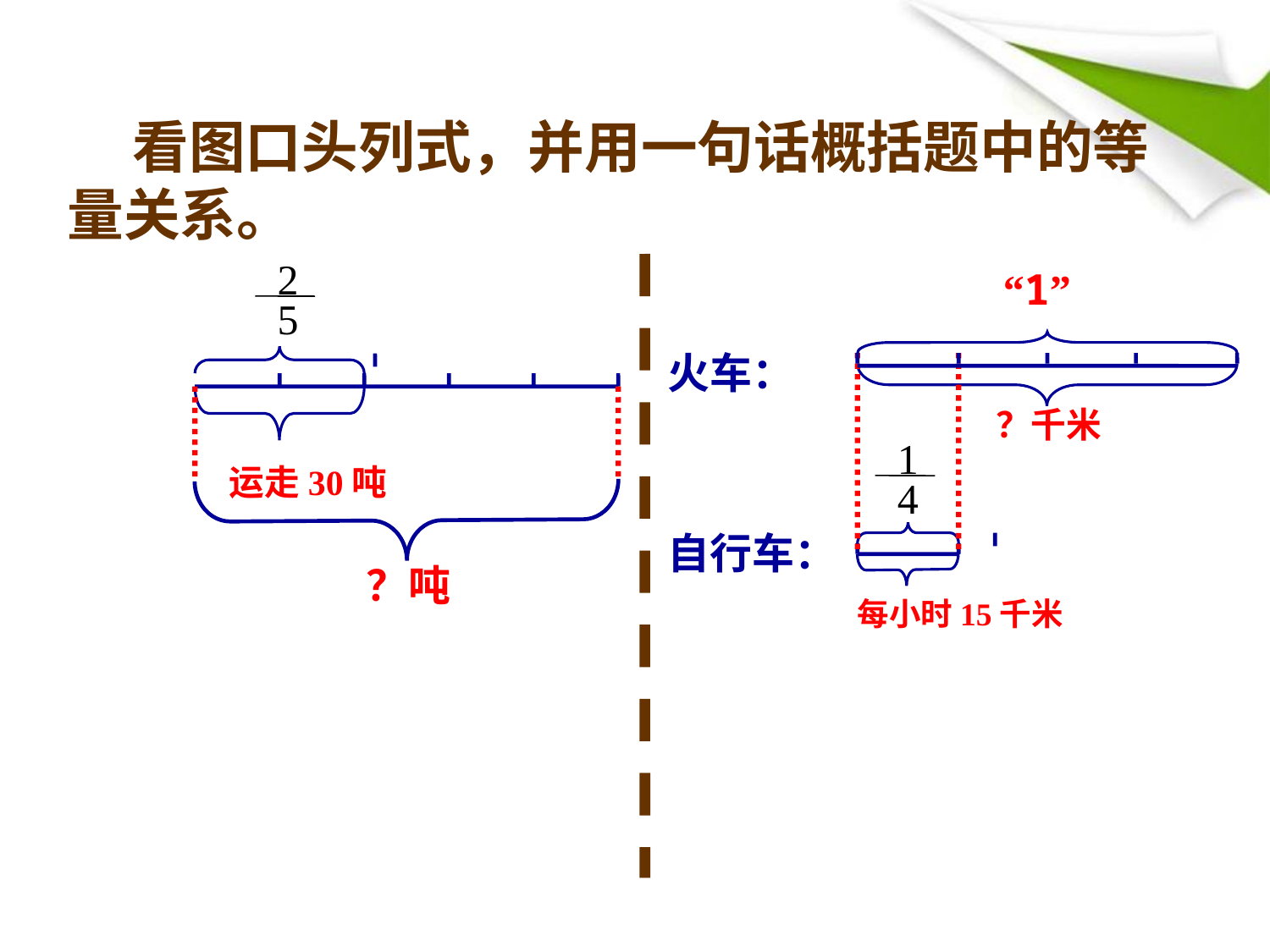

看图口头列式，并用一句话概括题中的等量关系。

2
5

   “1”

  ？千米

火车：
自行车：

1
4

     运走30吨

？吨
每小时15千米